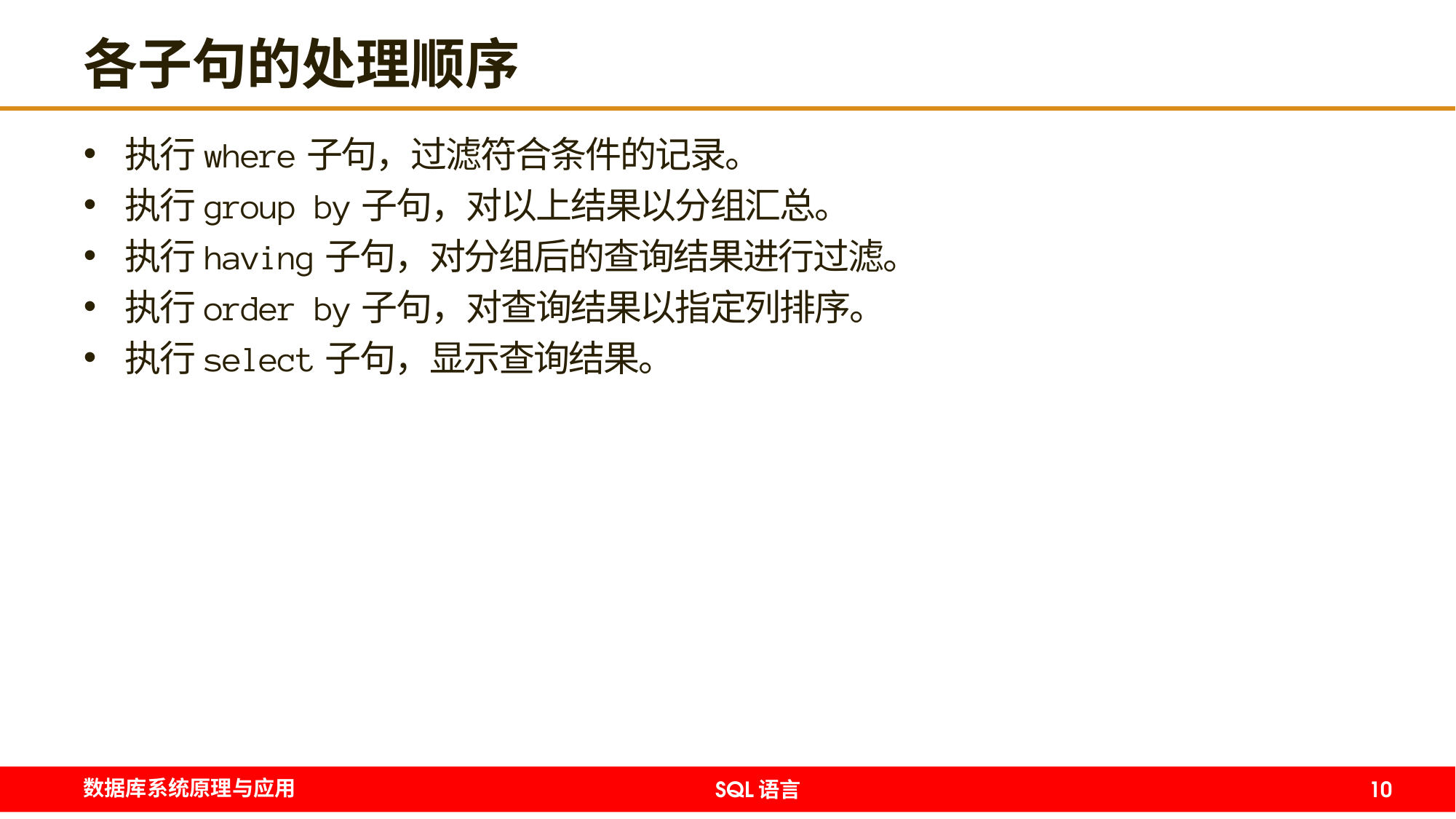

# 各子句的处理顺序
执行where子句，过滤符合条件的记录。
执行group by子句，对以上结果以分组汇总。
执行having子句，对分组后的查询结果进行过滤。
执行order by子句，对查询结果以指定列排序。
执行select子句，显示查询结果。